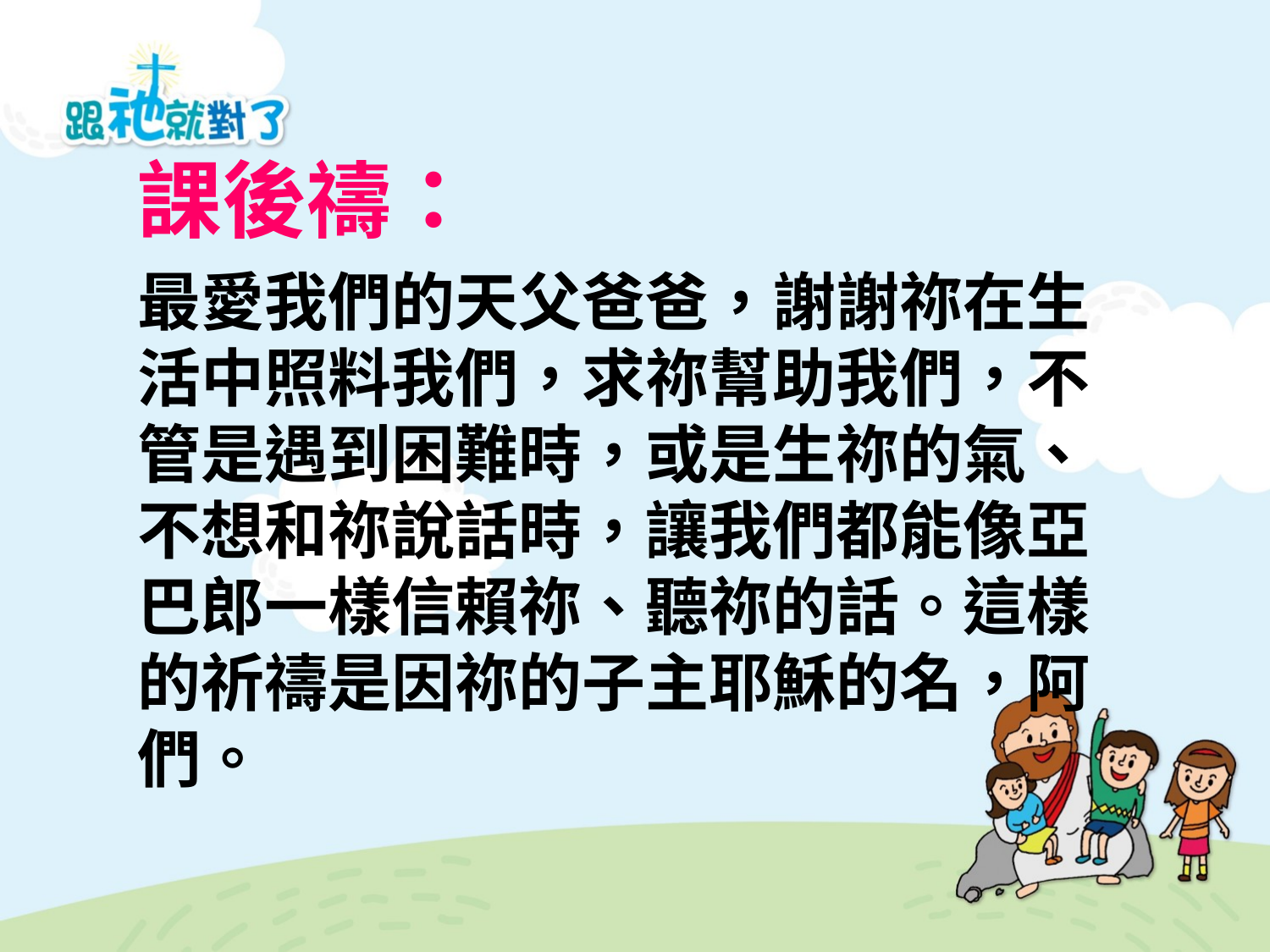

課後禱：
最愛我們的天父爸爸，謝謝祢在生活中照料我們，求祢幫助我們，不管是遇到困難時，或是生祢的氣、不想和祢說話時，讓我們都能像亞巴郎一樣信賴祢、聽祢的話。這樣的祈禱是因祢的子主耶穌的名，阿們。